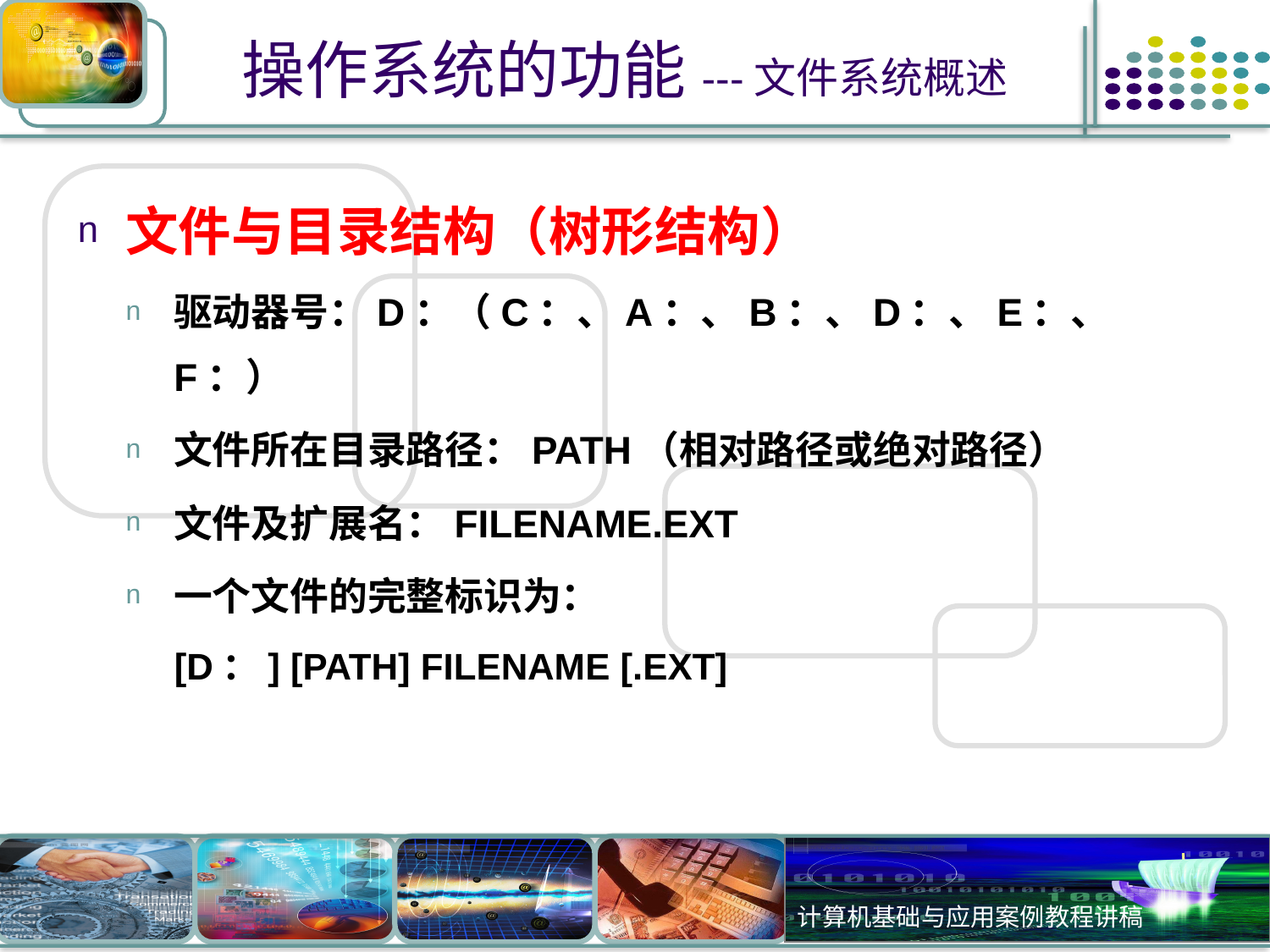

# 操作系统的功能---文件系统概述
文件与目录结构（树形结构）
驱动器号：D：（C：、A：、B：、D：、E：、F：）
文件所在目录路径：PATH（相对路径或绝对路径）
文件及扩展名：FILENAME.EXT
一个文件的完整标识为：
[D：] [PATH] FILENAME [.EXT]